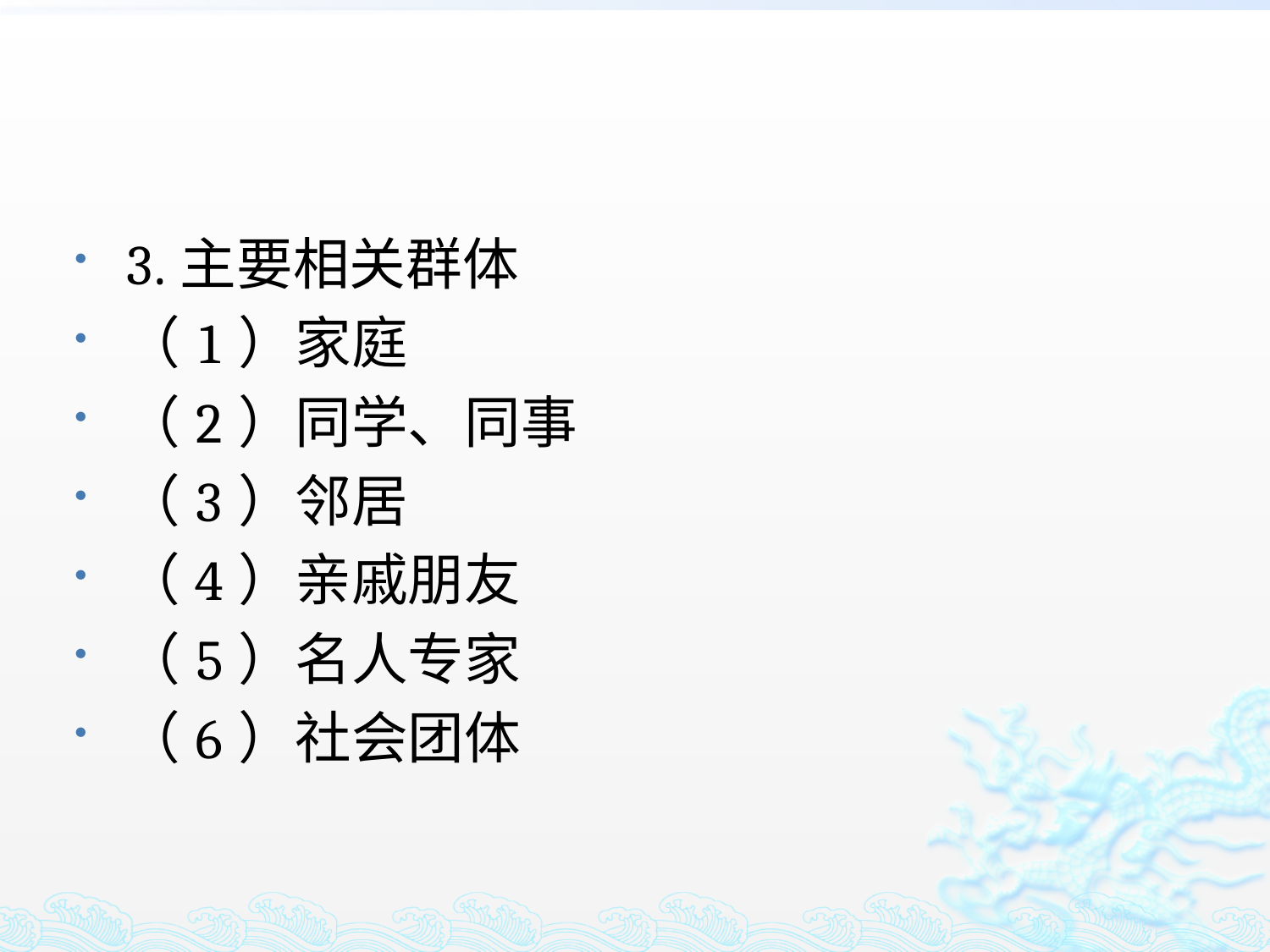

#
3.主要相关群体
（1）家庭
（2）同学、同事
（3）邻居
（4）亲戚朋友
（5）名人专家
（6）社会团体